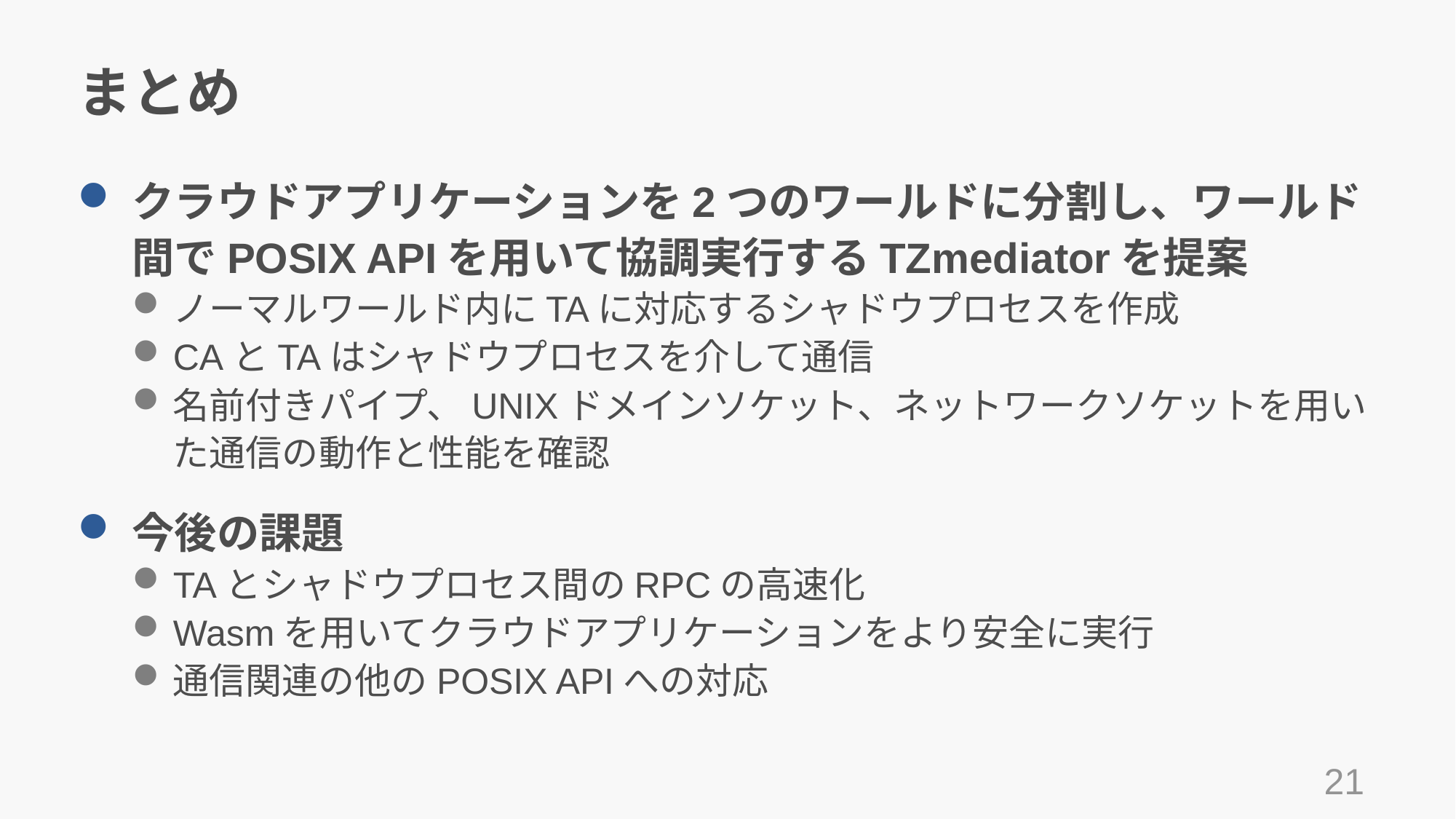

# まとめ
クラウドアプリケーションを2つのワールドに分割し、ワールド間でPOSIX APIを用いて協調実行するTZmediatorを提案
ノーマルワールド内にTAに対応するシャドウプロセスを作成
CAとTAはシャドウプロセスを介して通信
名前付きパイプ、UNIXドメインソケット、ネットワークソケットを用いた通信の動作と性能を確認
今後の課題
TAとシャドウプロセス間のRPCの高速化
Wasmを用いてクラウドアプリケーションをより安全に実行
通信関連の他のPOSIX APIへの対応